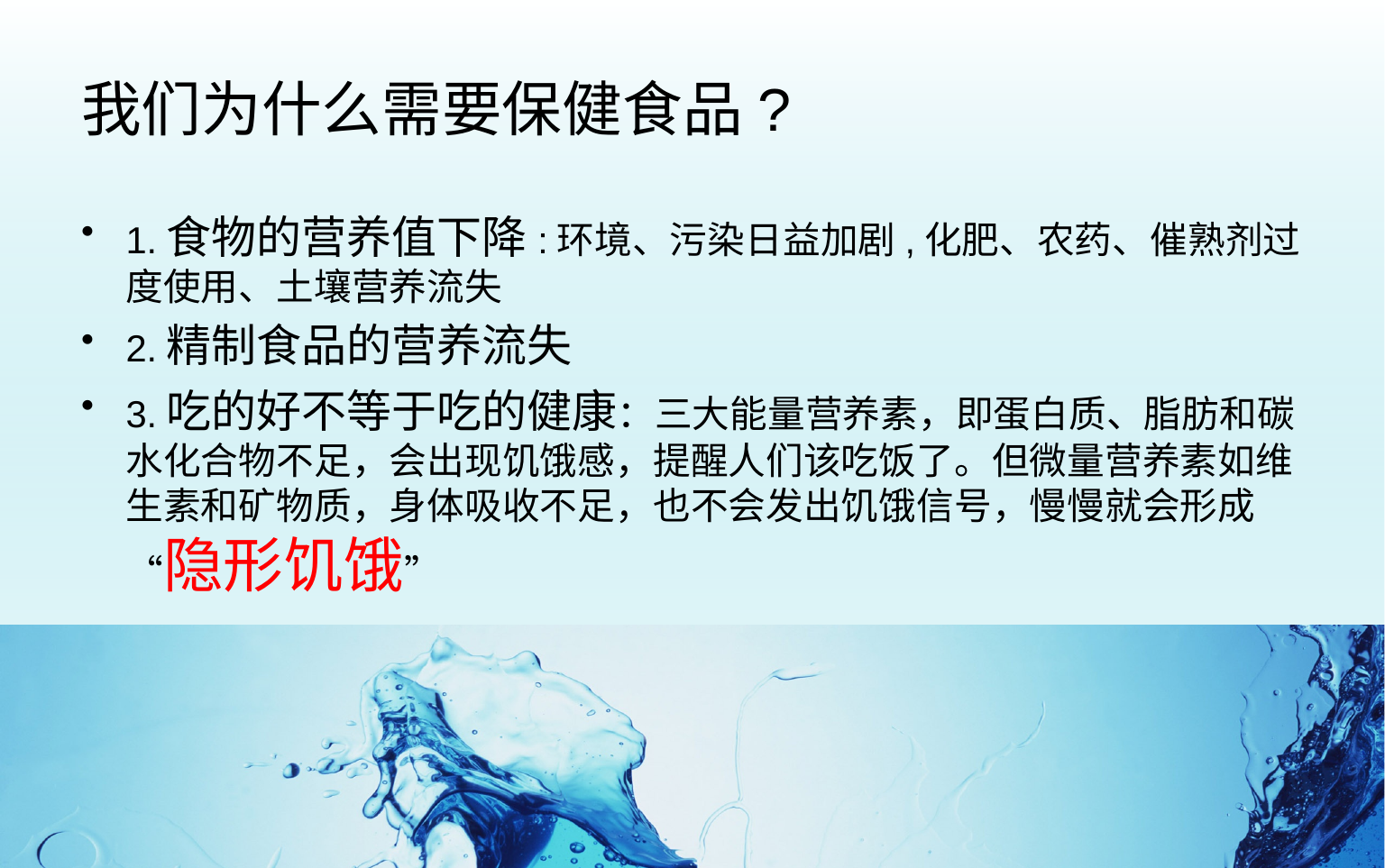

# 我们为什么需要保健食品?
1.食物的营养值下降:环境、污染日益加剧,化肥、农药、催熟剂过度使用、土壤营养流失
2.精制食品的营养流失
3.吃的好不等于吃的健康：三大能量营养素，即蛋白质、脂肪和碳水化合物不足，会出现饥饿感，提醒人们该吃饭了。但微量营养素如维生素和矿物质，身体吸收不足，也不会发出饥饿信号，慢慢就会形成“隐形饥饿”